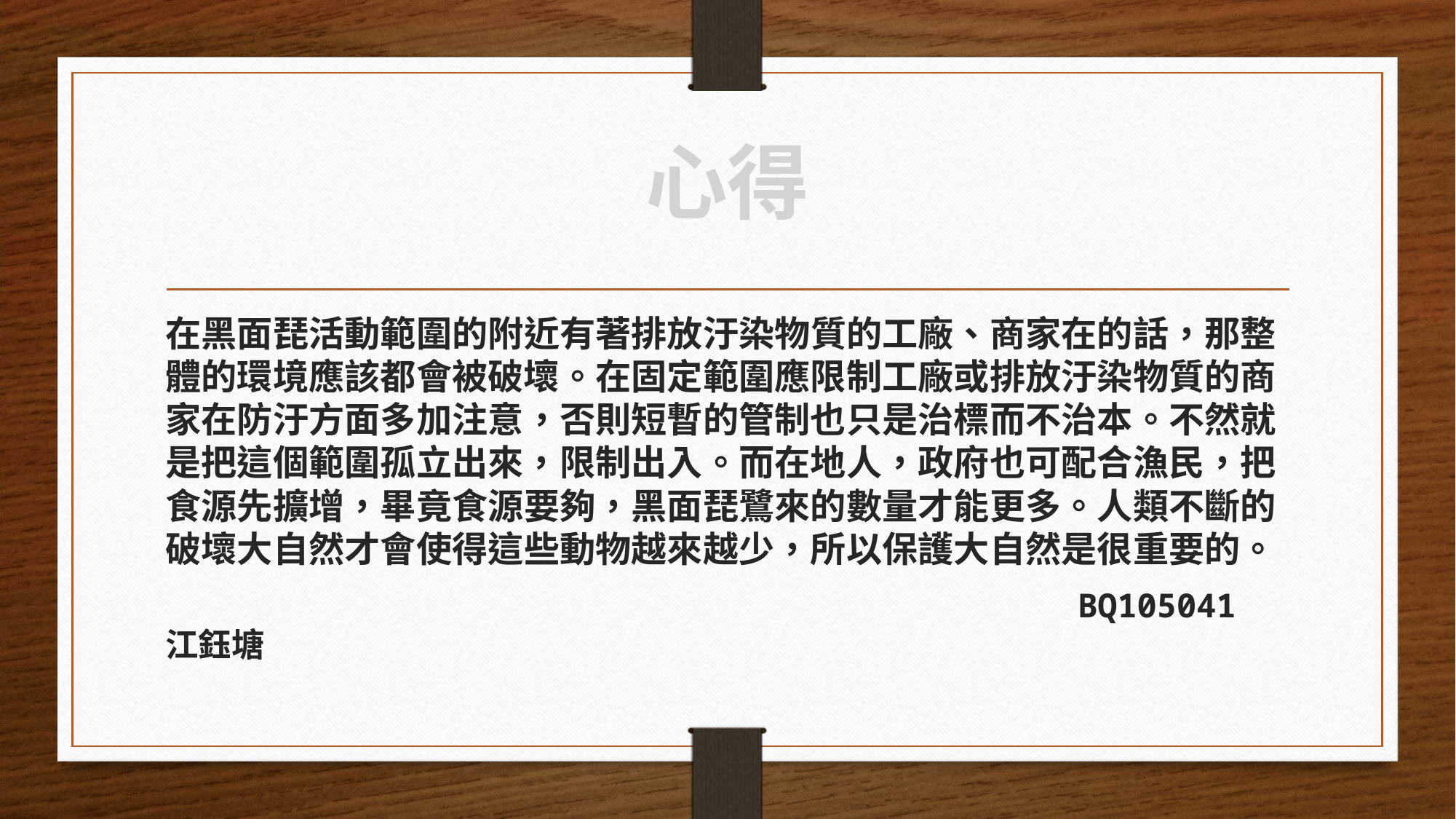

# 心得
在黑面琵活動範圍的附近有著排放汙染物質的工廠、商家在的話，那整體的環境應該都會被破壞。在固定範圍應限制工廠或排放汙染物質的商家在防汙方面多加注意，否則短暫的管制也只是治標而不治本。不然就是把這個範圍孤立出來，限制出入。而在地人，政府也可配合漁民，把食源先擴增，畢竟食源要夠，黑面琵鷺來的數量才能更多。人類不斷的破壞大自然才會使得這些動物越來越少，所以保護大自然是很重要的。
                                              BQ105041 江鈺塘